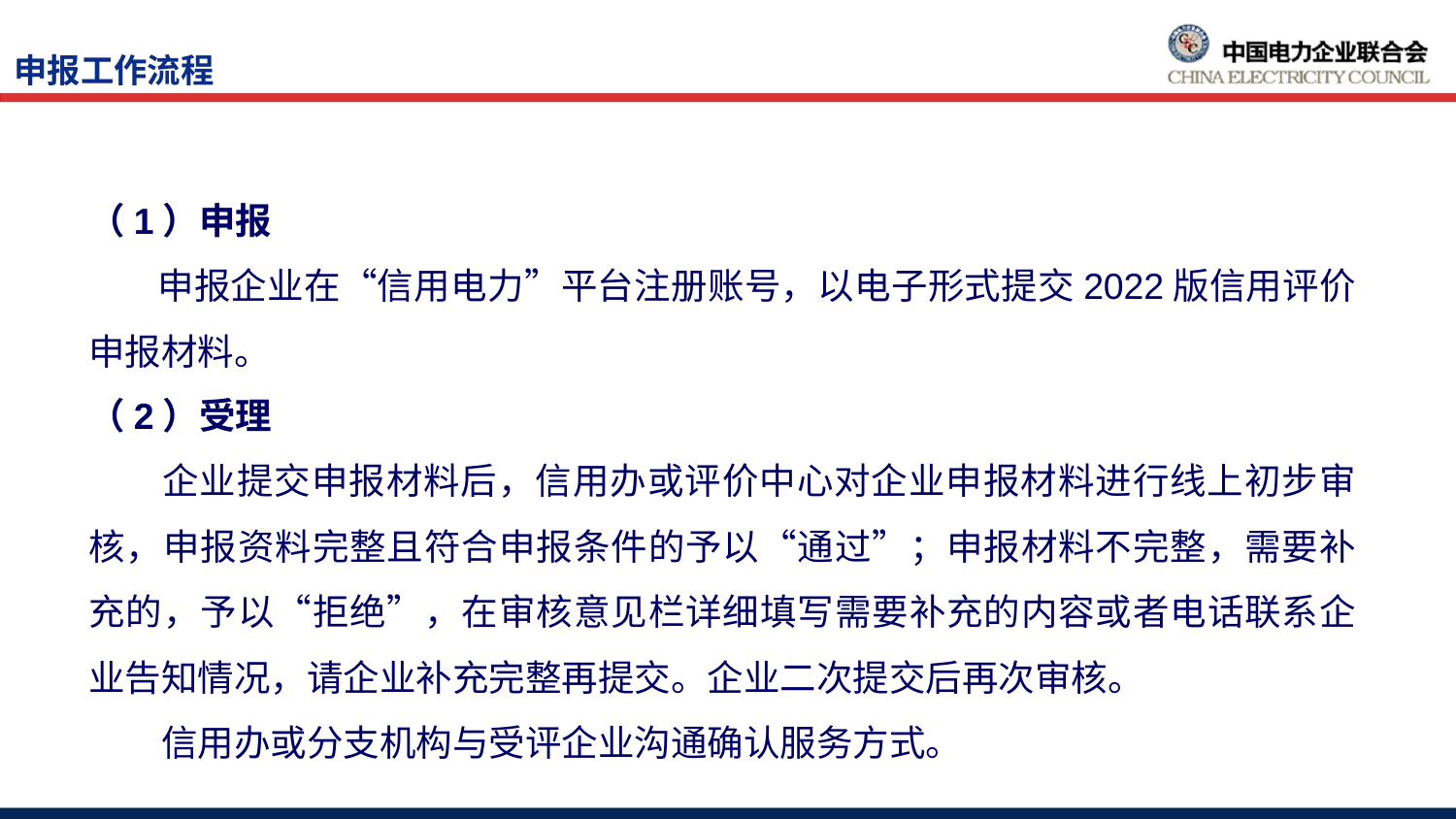

申报工作流程
（1）申报
       申报企业在“信用电力”平台注册账号，以电子形式提交2022版信用评价申报材料。
（2）受理
       企业提交申报材料后，信用办或评价中心对企业申报材料进行线上初步审核，申报资料完整且符合申报条件的予以“通过”；申报材料不完整，需要补充的，予以“拒绝”，在审核意见栏详细填写需要补充的内容或者电话联系企业告知情况，请企业补充完整再提交。企业二次提交后再次审核。
信用办或分支机构与受评企业沟通确认服务方式。